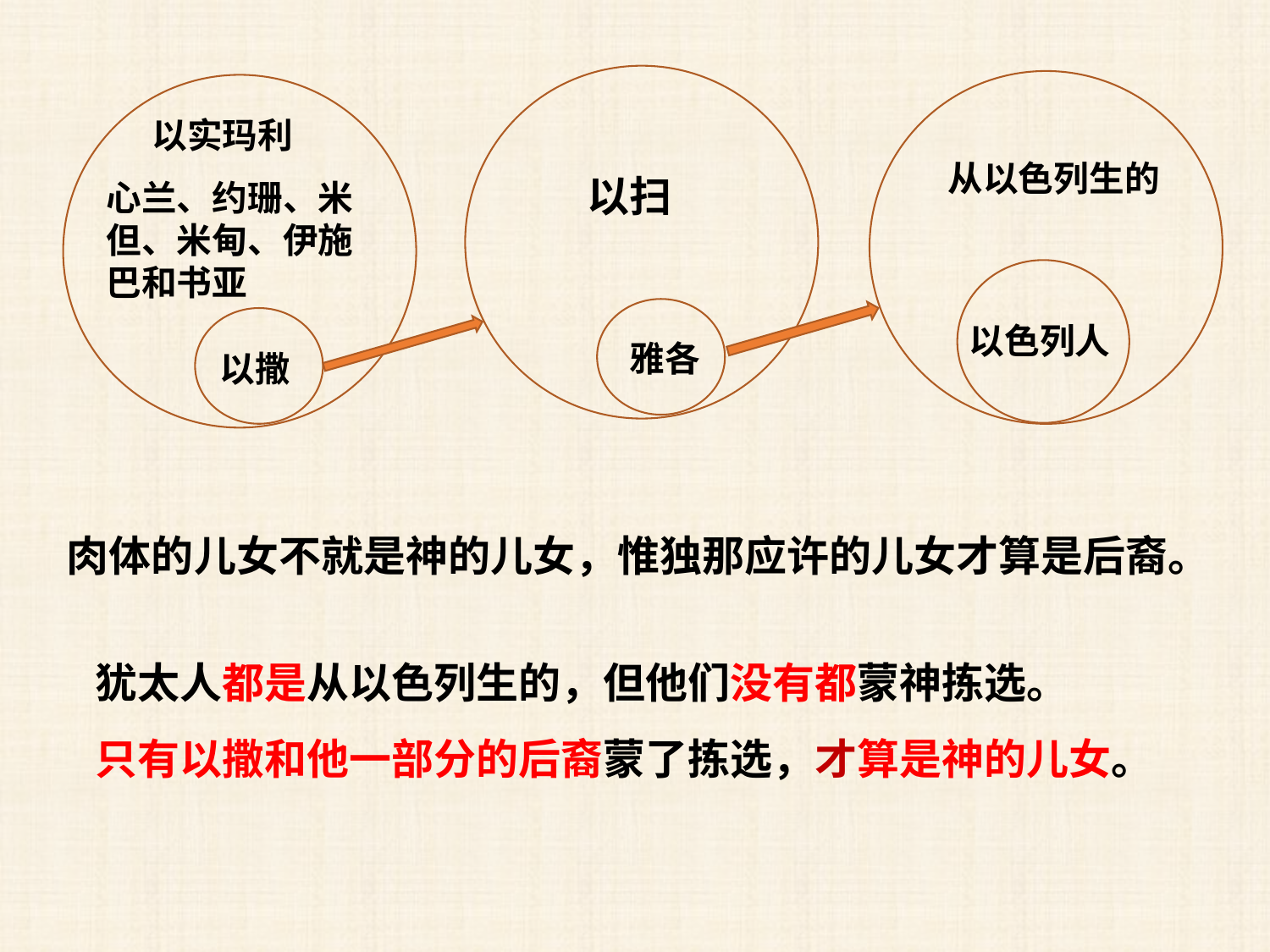

以实玛利
从以色列生的
以扫
心兰、约珊、米但、米甸、伊施巴和书亚

以色列人

雅各

以撒
肉体的儿女不就是神的儿女，惟独那应许的儿女才算是后裔。
犹太人都是从以色列生的，但他们没有都蒙神拣选。
只有以撒和他一部分的后裔蒙了拣选，才算是神的儿女。